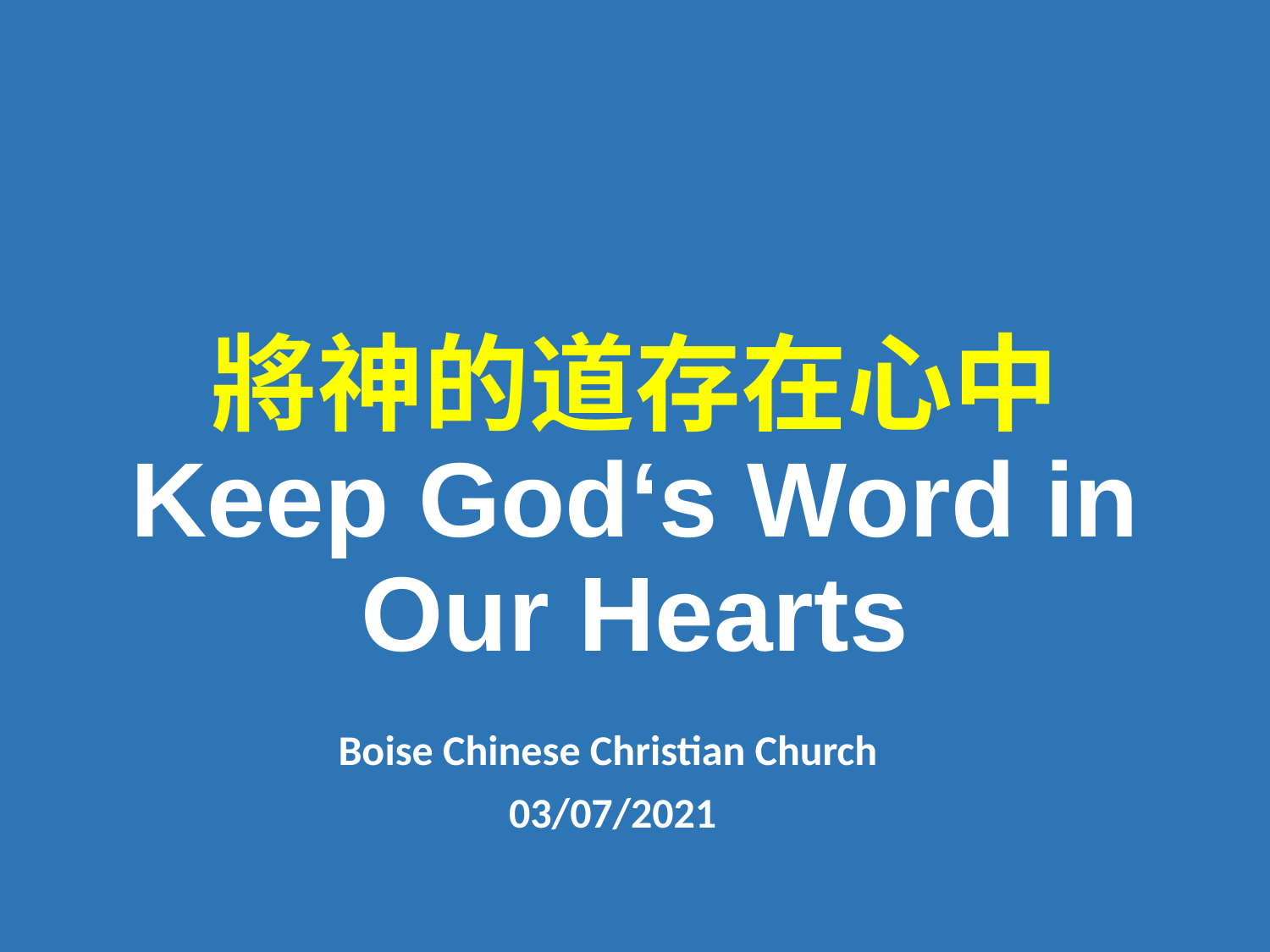

# 將神的道存在心中 Keep God‘s Word in Our Hearts
Boise Chinese Christian Church
03/07/2021